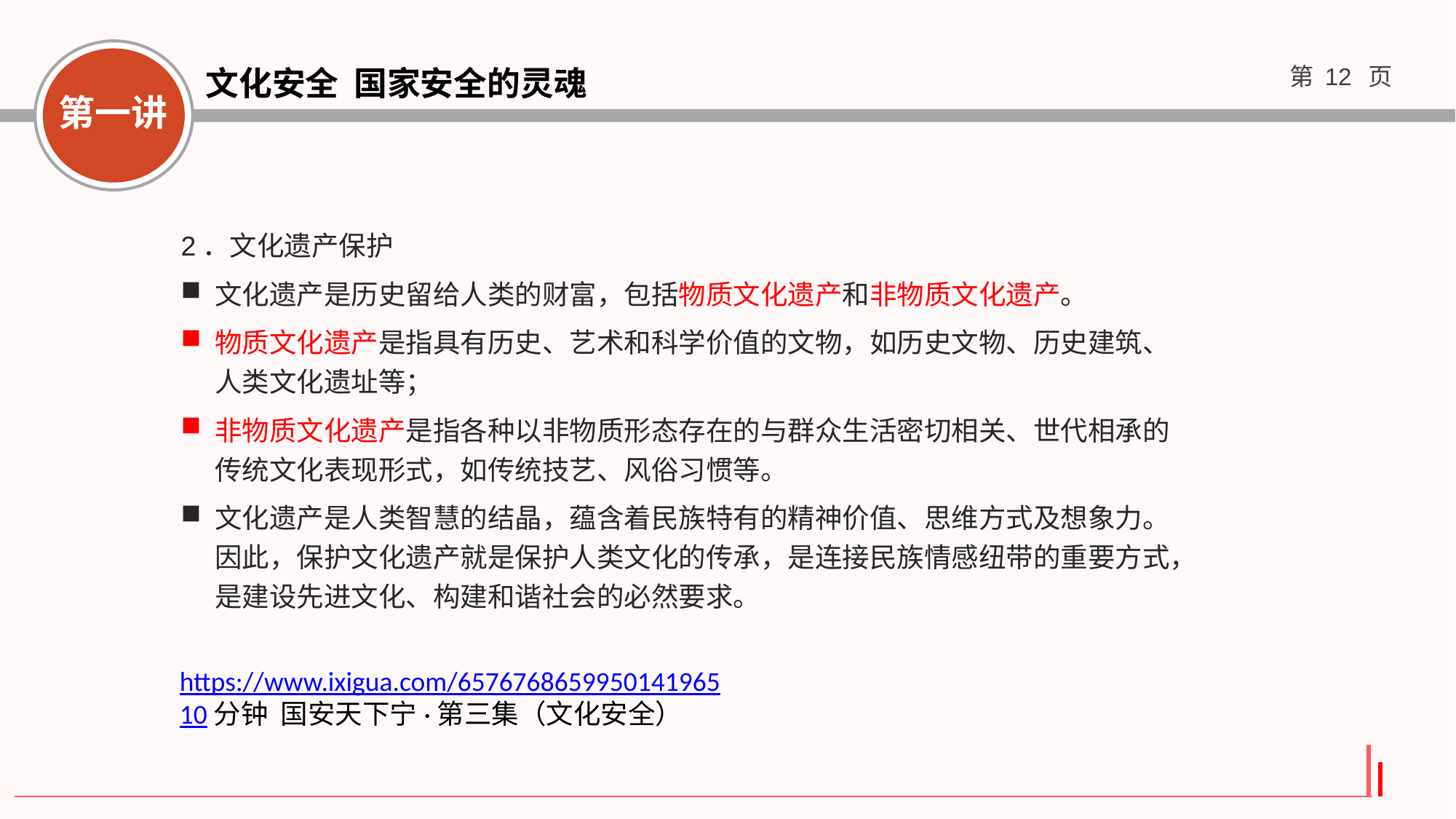

2．文化遗产保护
文化遗产是历史留给人类的财富，包括物质文化遗产和非物质文化遗产。
物质文化遗产是指具有历史、艺术和科学价值的文物，如历史文物、历史建筑、人类文化遗址等；
非物质文化遗产是指各种以非物质形态存在的与群众生活密切相关、世代相承的传统文化表现形式，如传统技艺、风俗习惯等。
文化遗产是人类智慧的结晶，蕴含着民族特有的精神价值、思维方式及想象力。因此，保护文化遗产就是保护人类文化的传承，是连接民族情感纽带的重要方式，是建设先进文化、构建和谐社会的必然要求。
https://www.ixigua.com/657676865995014196510分钟  国安天下宁·第三集（文化安全）